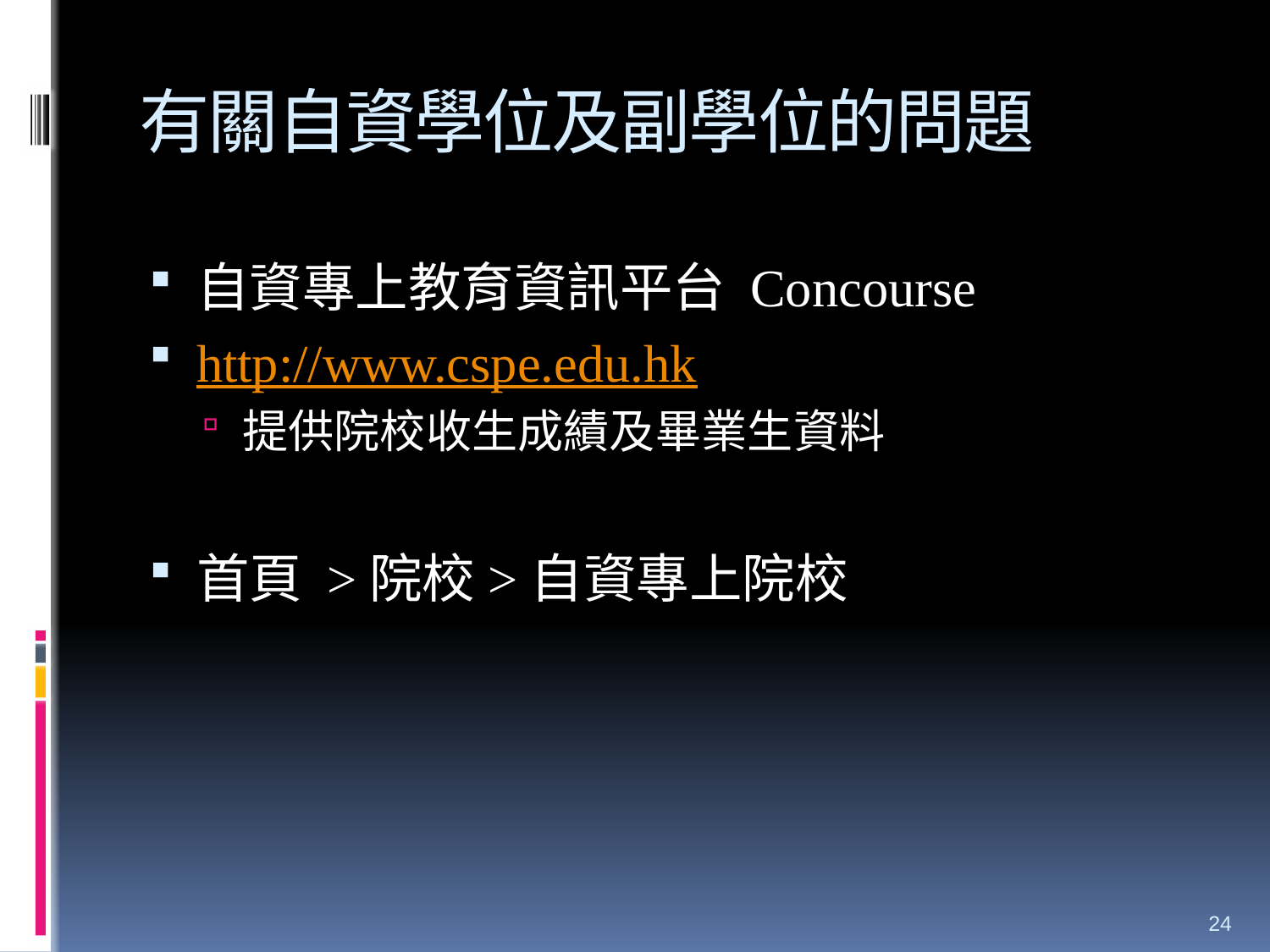

# 有關自資學位及副學位的問題
自資專上教育資訊平台 Concourse
http://www.cspe.edu.hk
提供院校收生成績及畢業生資料

首頁 >院校>自資專上院校

24